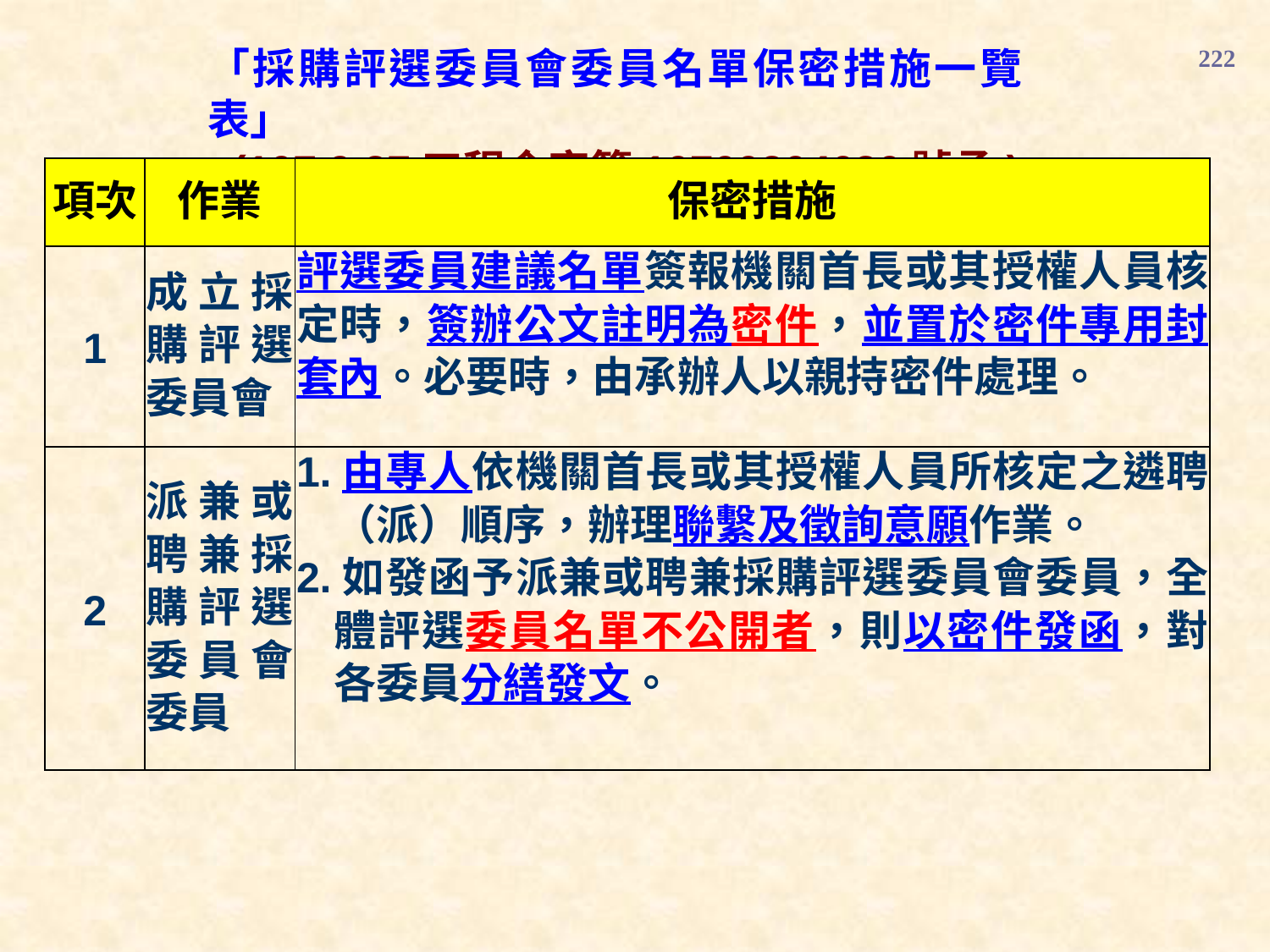

「採購評選委員會委員名單保密措施一覽表」
(107.9.27工程企字第10700304630號函)

222
| 項次 | 作業 | 保密措施 |
| --- | --- | --- |
| 1 | 成立採購評選委員會 | 評選委員建議名單簽報機關首長或其授權人員核定時，簽辦公文註明為密件，並置於密件專用封套內。必要時，由承辦人以親持密件處理。 |
| 2 | 派兼或聘兼採購評選委員會委員 | 1.由專人依機關首長或其授權人員所核定之遴聘（派）順序，辦理聯繫及徵詢意願作業。 2.如發函予派兼或聘兼採購評選委員會委員，全體評選委員名單不公開者，則以密件發函，對各委員分繕發文。 |